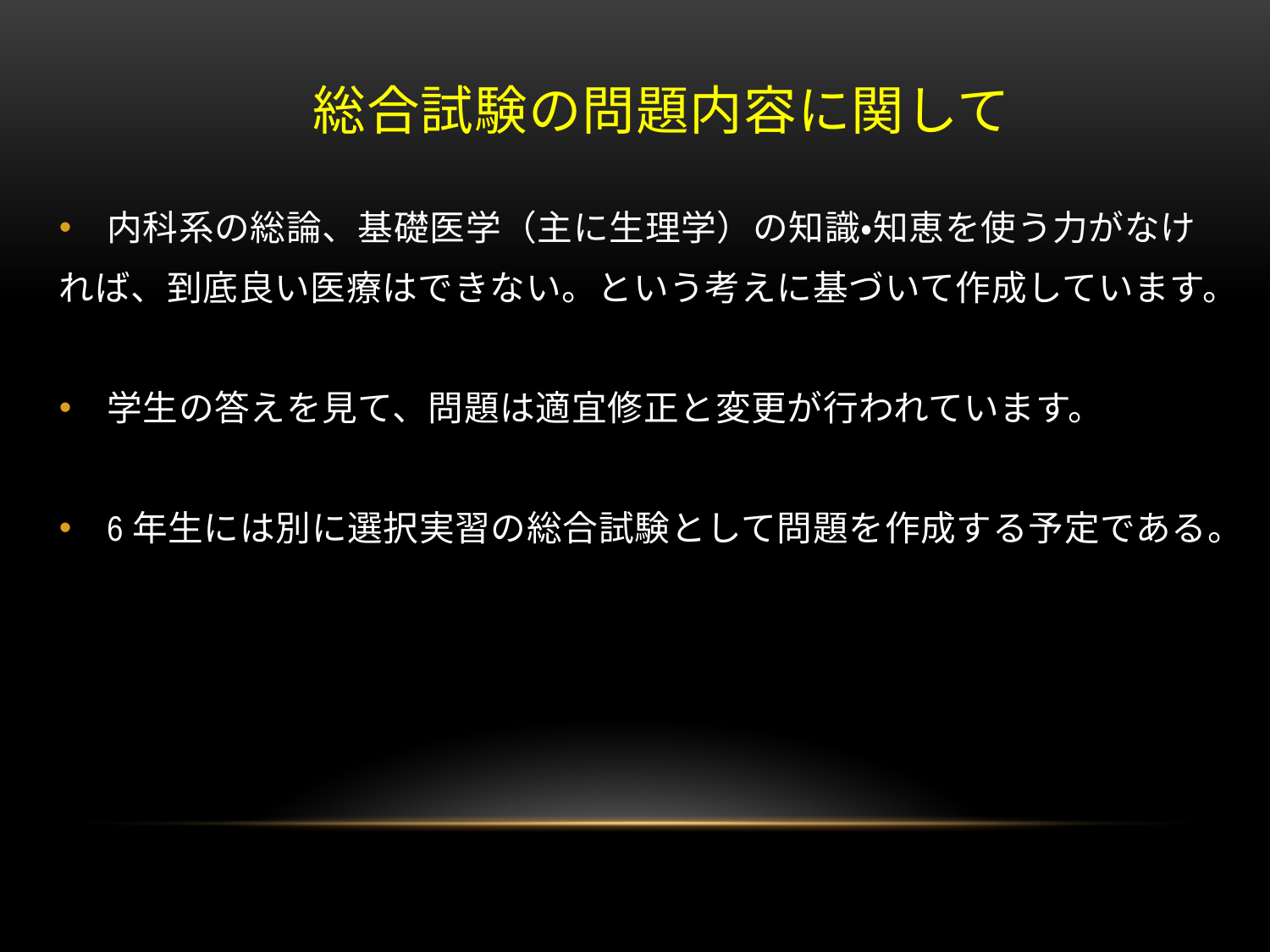

# 総合試験の問題内容に関して
内科系の総論、基礎医学（主に生理学）の知識・知恵を使う力がなけ
れば、到底良い医療はできない。という考えに基づいて作成しています。

学生の答えを見て、問題は適宜修正と変更が行われています。

6年生には別に選択実習の総合試験として問題を作成する予定である。